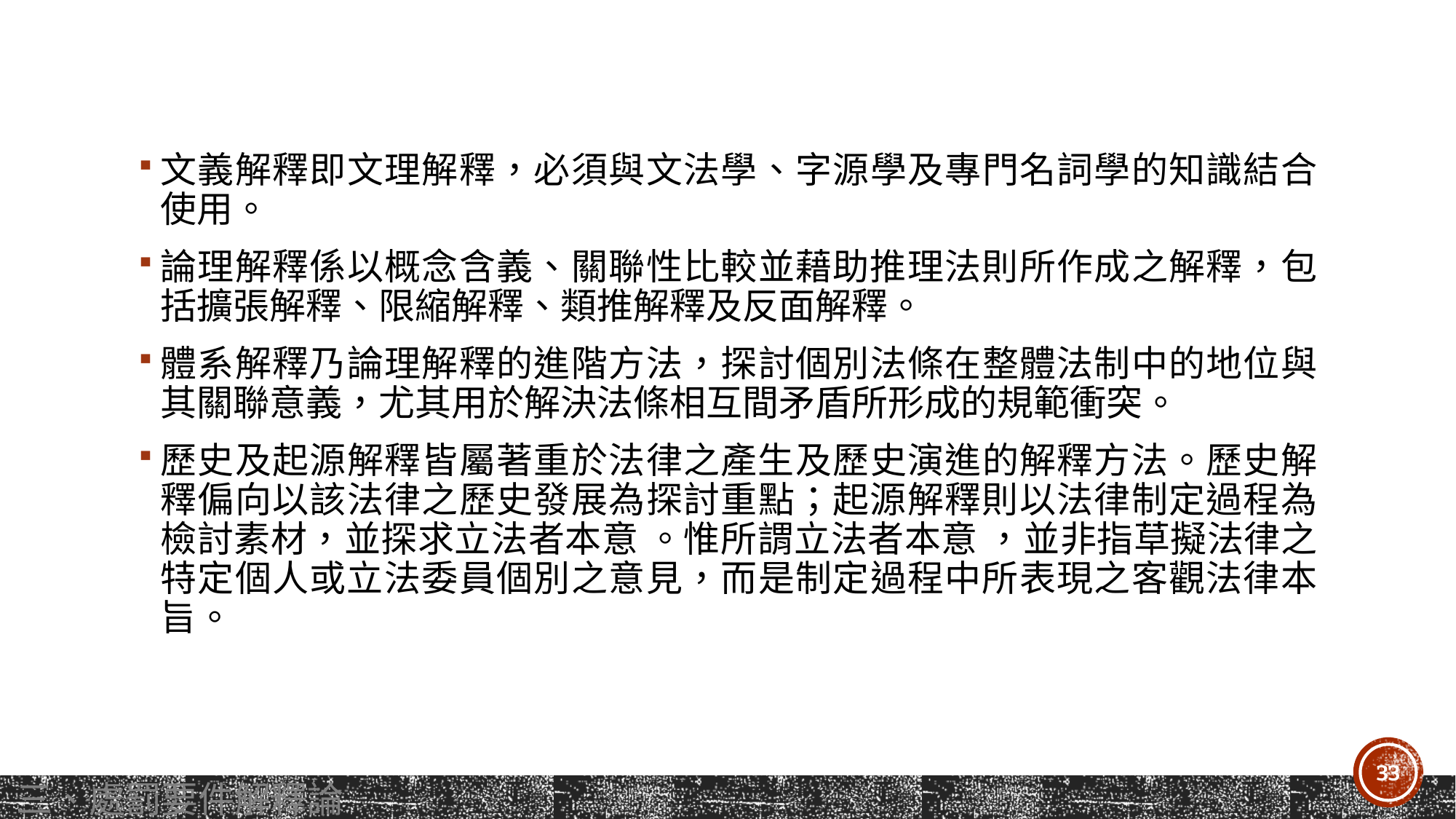

#
文義解釋即文理解釋，必須與文法學、字源學及專門名詞學的知識結合使用。
論理解釋係以概念含義、關聯性比較並藉助推理法則所作成之解釋，包括擴張解釋、限縮解釋、類推解釋及反面解釋。
體系解釋乃論理解釋的進階方法，探討個別法條在整體法制中的地位與其關聯意義，尤其用於解決法條相互間矛盾所形成的規範衝突。
歷史及起源解釋皆屬著重於法律之產生及歷史演進的解釋方法。歷史解釋偏向以該法律之歷史發展為探討重點；起源解釋則以法律制定過程為 檢討素材，並探求立法者本意 。惟所謂立法者本意 ，並非指草擬法律之特定個人或立法委員個別之意見，而是制定過程中所表現之客觀法律本旨。

33